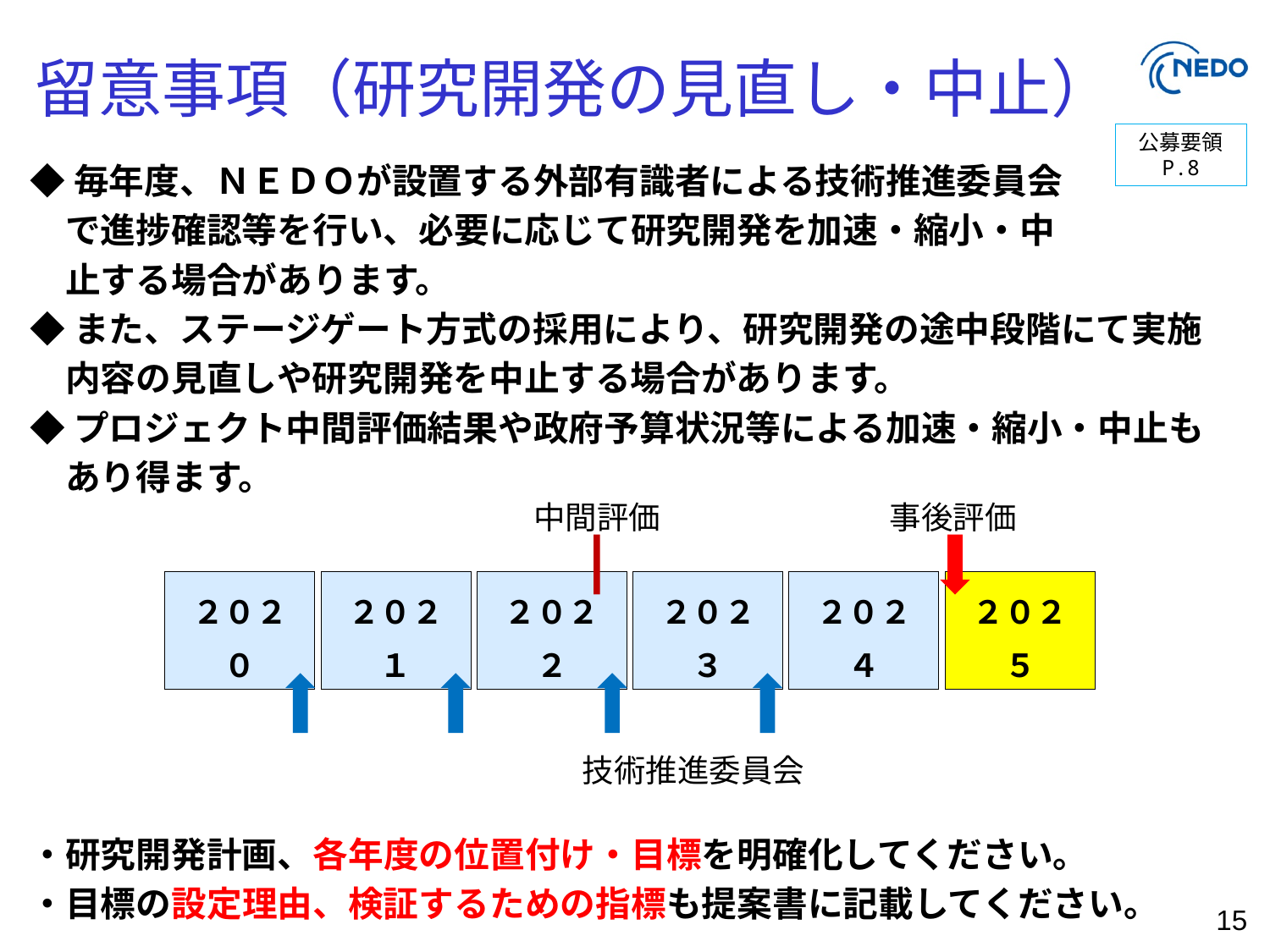

# 留意事項（研究開発の見直し・中止）
公募要領
P.8
◆毎年度、ＮＥＤＯが設置する外部有識者による技術推進委員会
　で進捗確認等を行い、必要に応じて研究開発を加速・縮小・中
　止する場合があります。
◆また、ステージゲート方式の採用により、研究開発の途中段階にて実施
　内容の見直しや研究開発を中止する場合があります。
◆プロジェクト中間評価結果や政府予算状況等による加速・縮小・中止も
　あり得ます。

・研究開発計画、各年度の位置付け・目標を明確化してください。
・目標の設定理由、検証するための指標も提案書に記載してください。
中間評価
事後評価

２０２０
２０２１
２０２２
２０２３
２０２４
２０２５

技術推進委員会
15